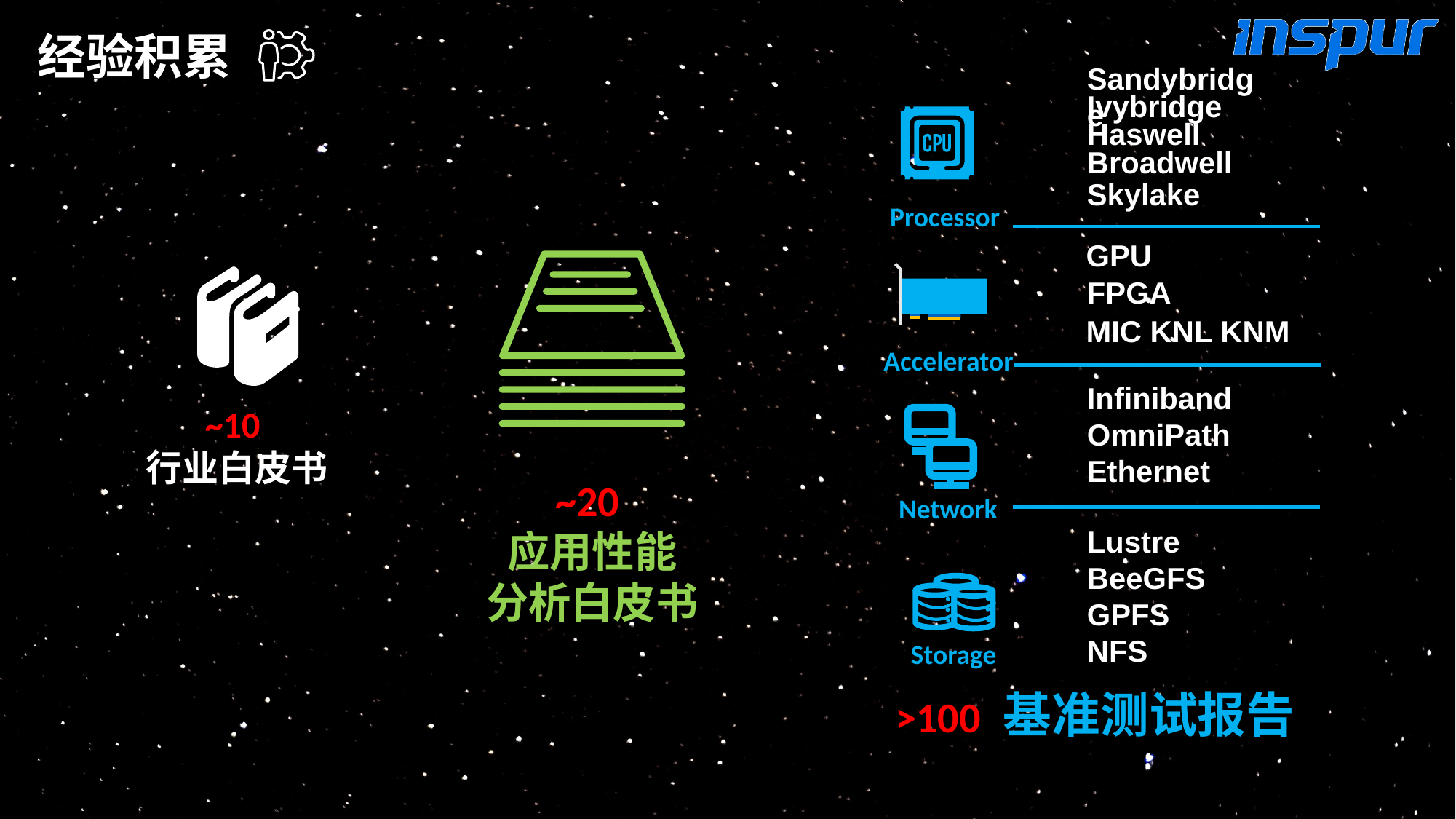

经验积累

Sandybridge
Ivybridge

Haswell
Broadwell
Skylake
Processor
GPU

FPGA
MIC KNL KNM
Accelerator
Infiniband
OmniPath
Ethernet
~10
行业白皮书

~20
应用性能
分析白皮书
Network
Lustre
BeeGFS
GPFS
NFS

Storage
>100 基准测试报告